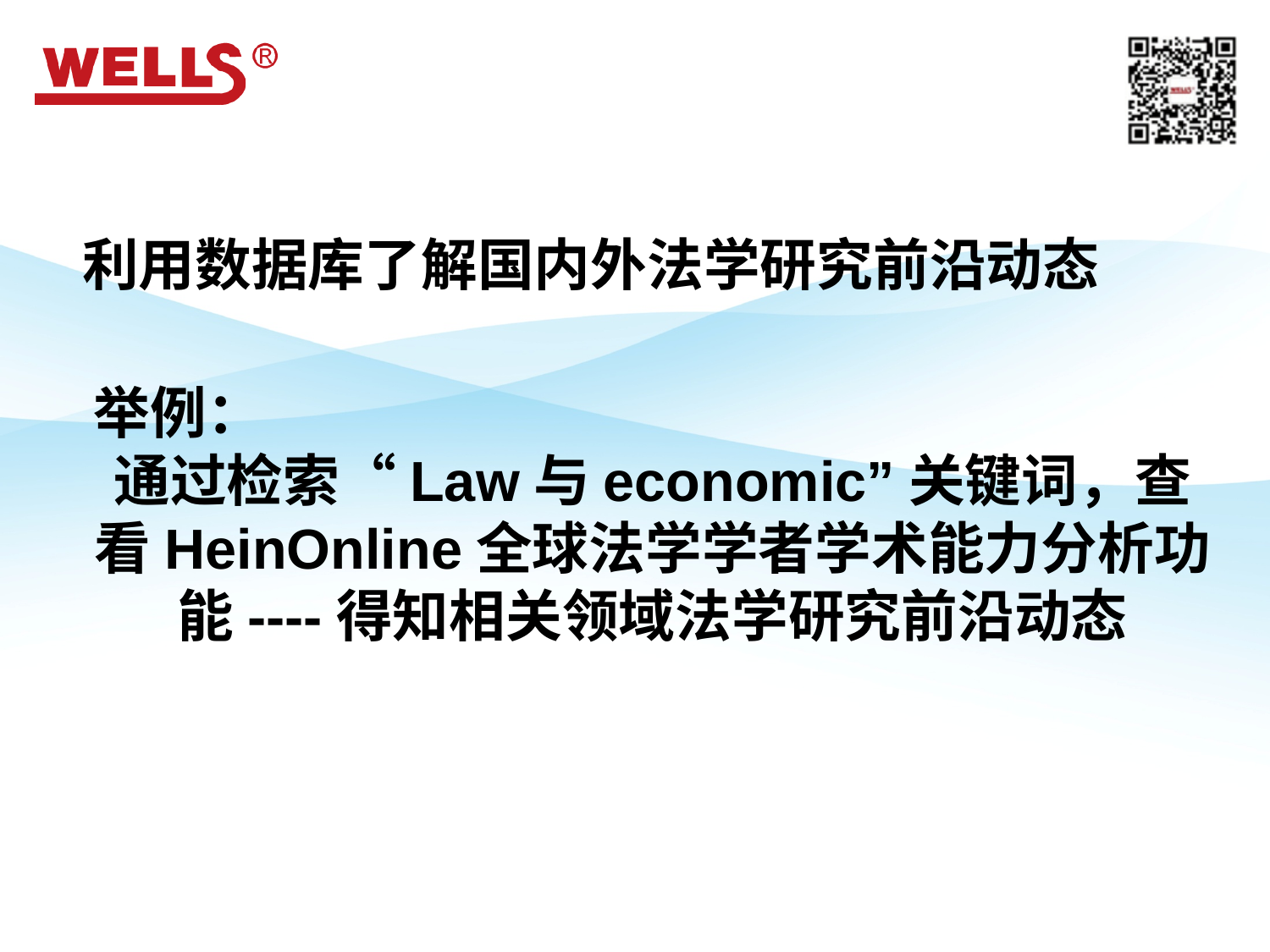

利用数据库了解国内外法学研究前沿动态
举例：
通过检索“Law与economic”关键词，查看HeinOnline全球法学学者学术能力分析功能----得知相关领域法学研究前沿动态